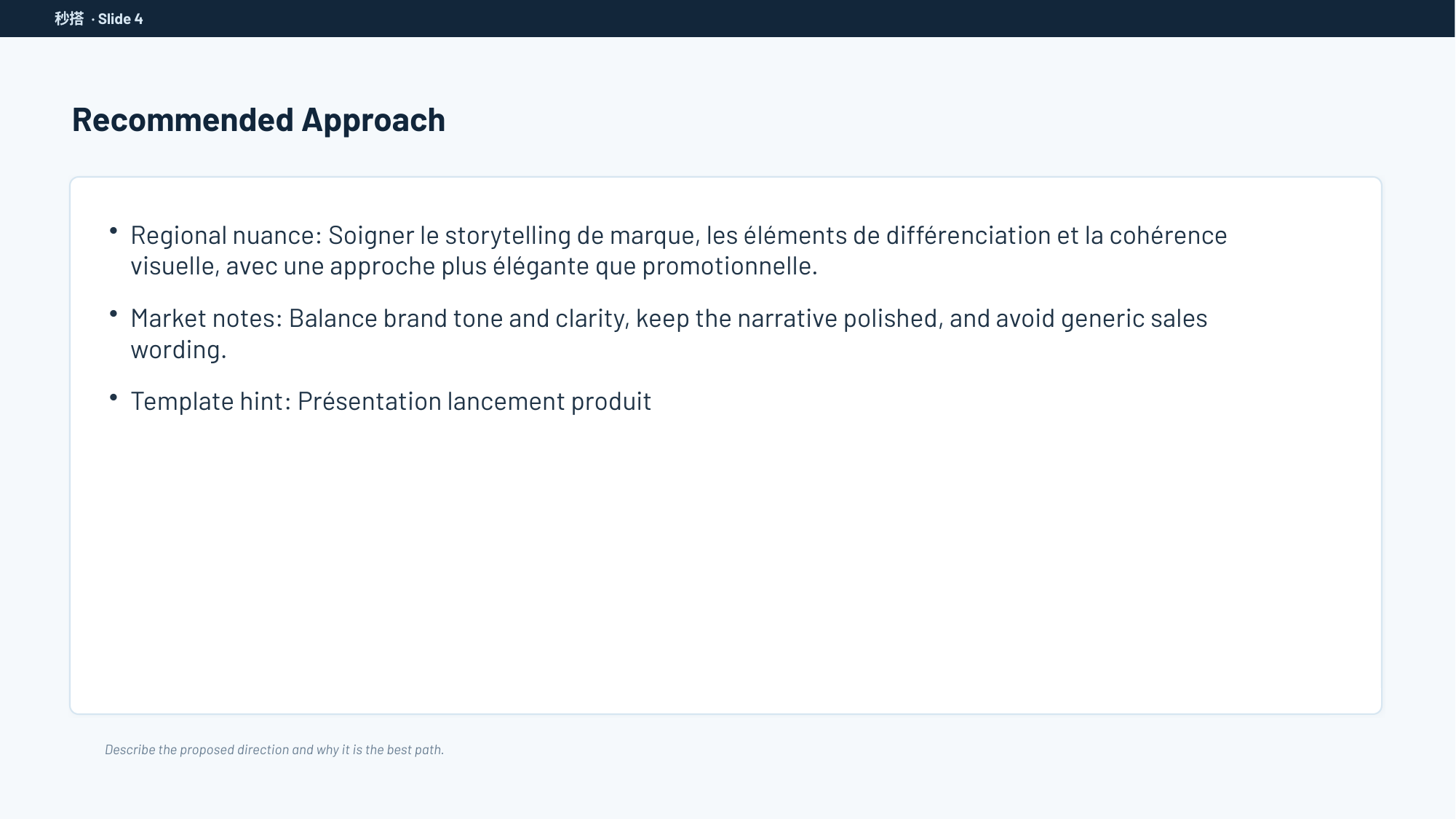

秒搭 · Slide 4
Recommended Approach

Regional nuance: Soigner le storytelling de marque, les éléments de différenciation et la cohérence visuelle, avec une approche plus élégante que promotionnelle.
Market notes: Balance brand tone and clarity, keep the narrative polished, and avoid generic sales wording.
Template hint: Présentation lancement produit
Describe the proposed direction and why it is the best path.